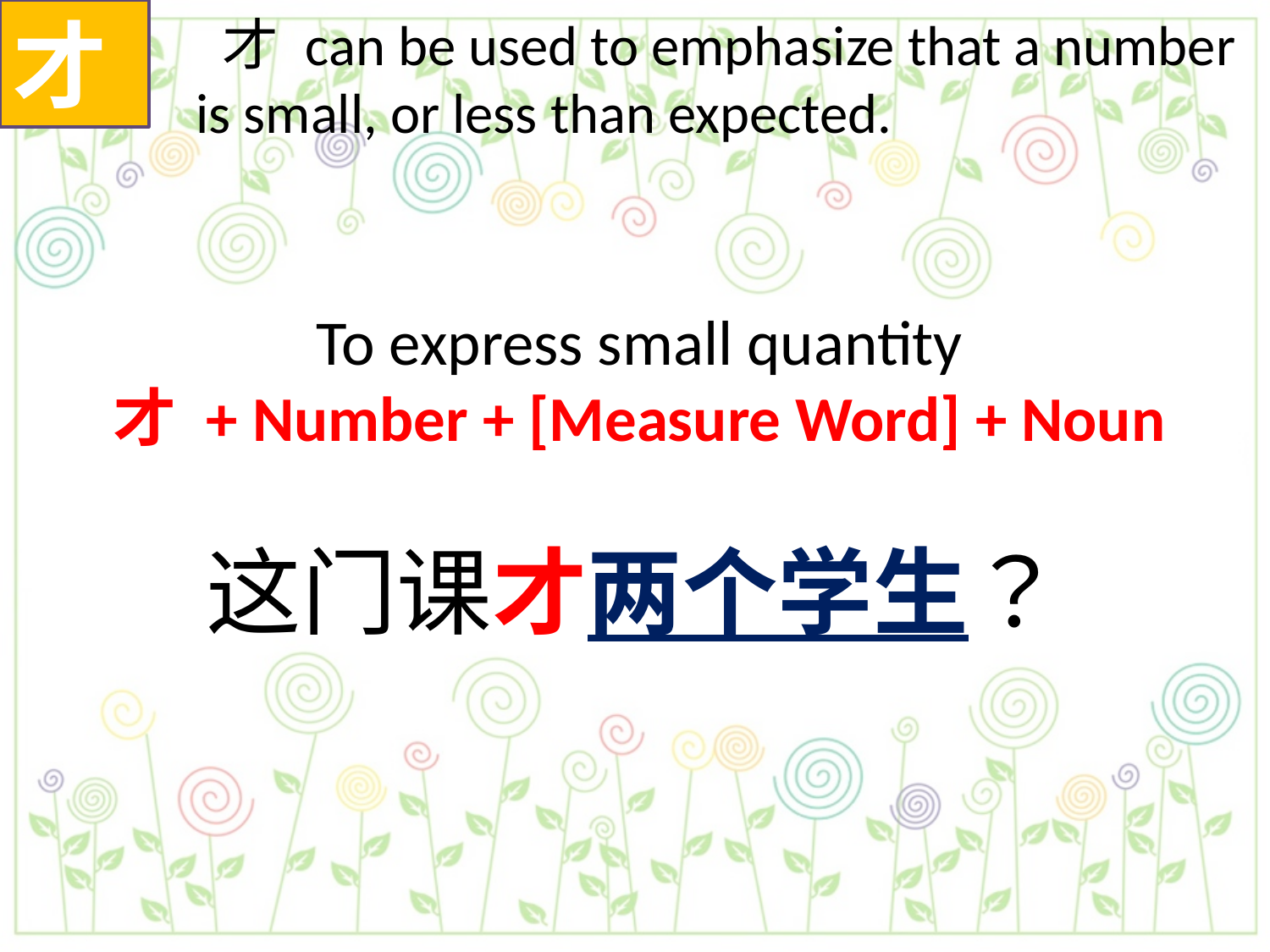

才
 才 can be used to emphasize that a number is small, or less than expected.
To express small quantity
才 + Number + [Measure Word] + Noun
这门课才两个学生？